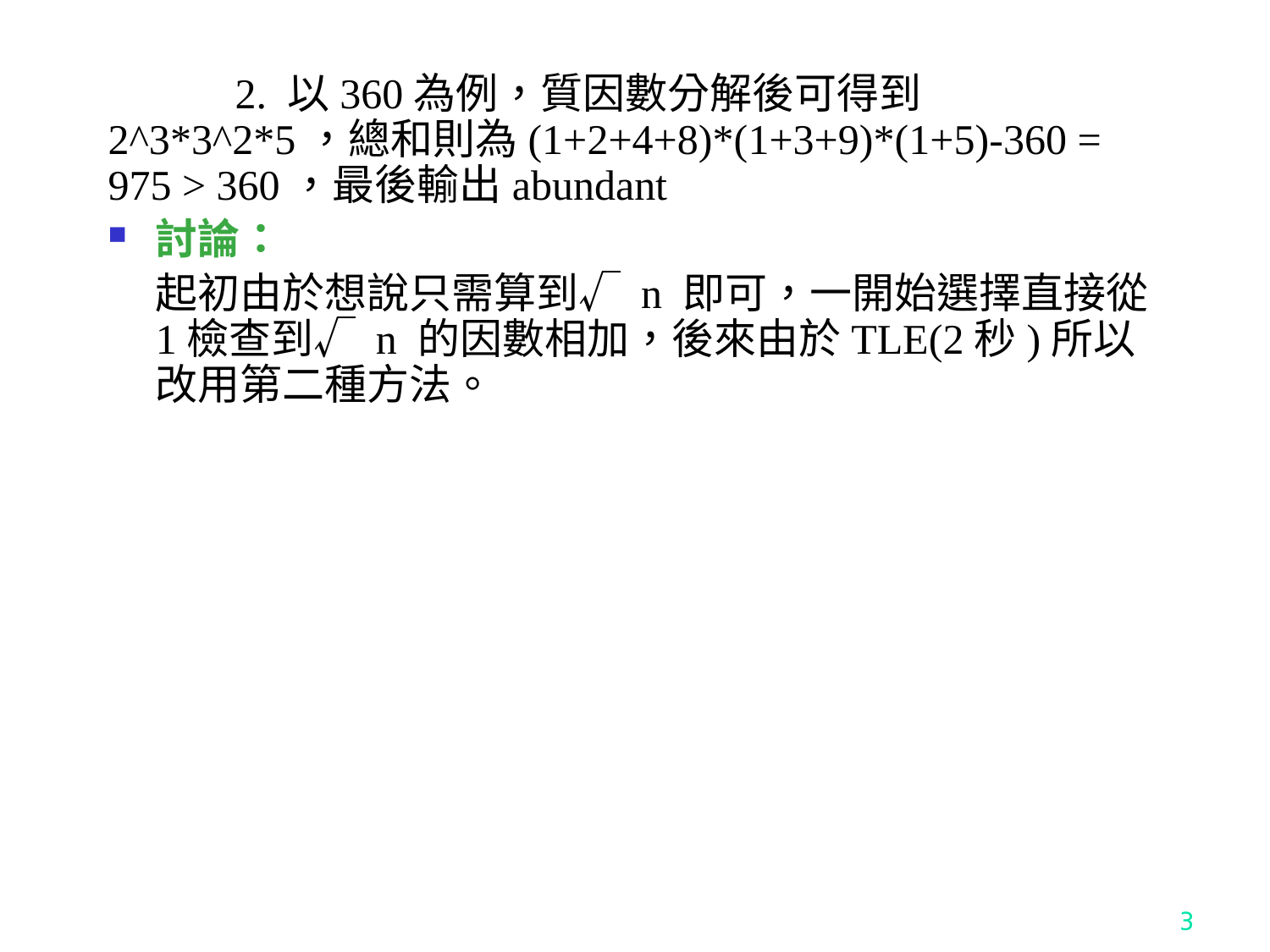

2. 以360為例，質因數分解後可得到2^3*3^2*5，總和則為(1+2+4+8)*(1+3+9)*(1+5)-360 = 975 > 360，最後輸出abundant
討論：
	起初由於想說只需算到√ n 即可，一開始選擇直接從1檢查到√ n 的因數相加，後來由於TLE(2秒)所以改用第二種方法。
3